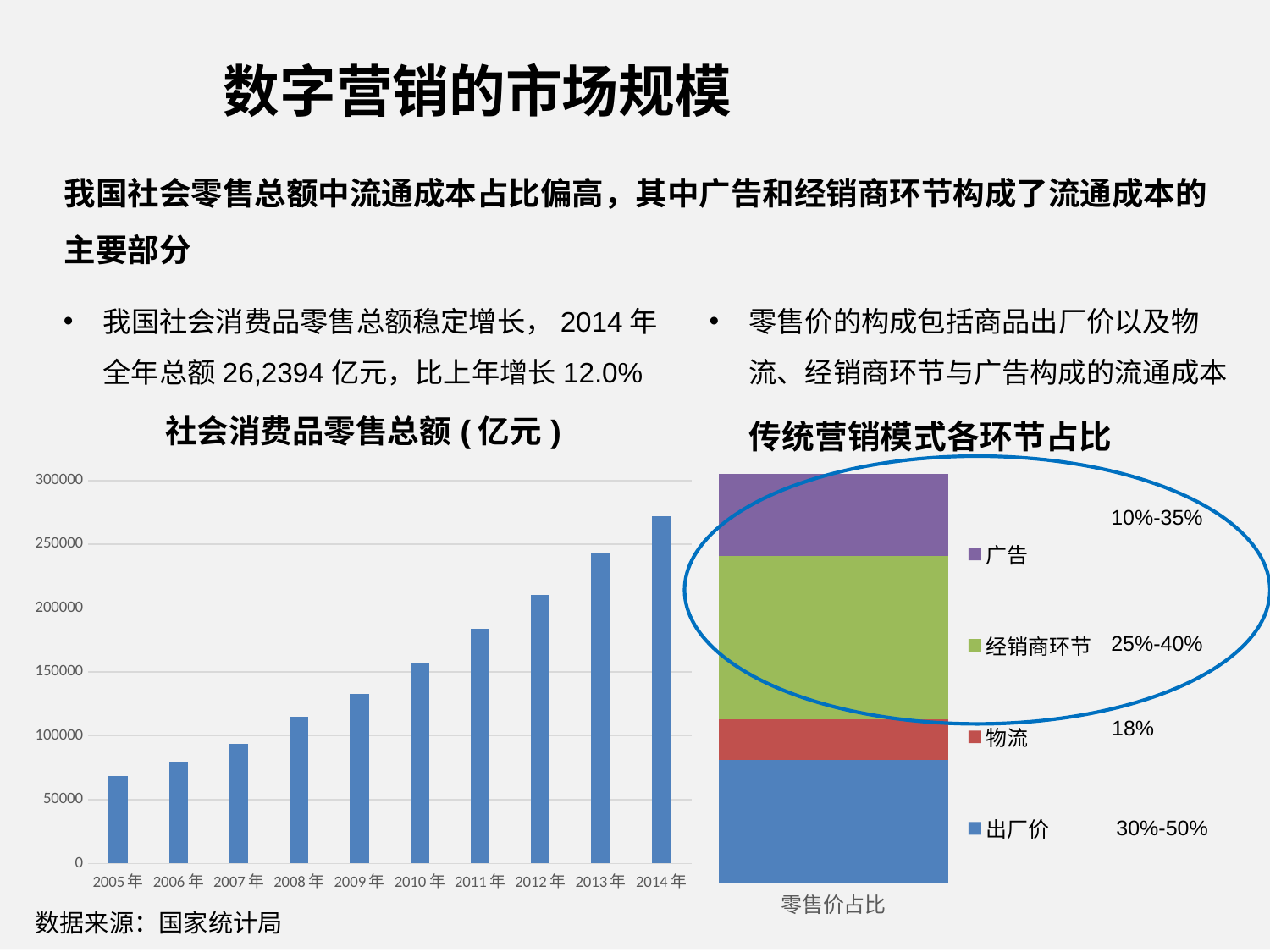

数字营销的市场规模
我国社会零售总额中流通成本占比偏高，其中广告和经销商环节构成了流通成本的主要部分
零售价的构成包括商品出厂价以及物流、经销商环节与广告构成的流通成本
我国社会消费品零售总额稳定增长，2014年全年总额26,2394亿元，比上年增长12.0%

### Chart: 传统营销模式各环节占比

| Category | 出厂价 | 物流 | 经销商环节 | 广告 |
|---|---|---|---|---|
| 零售价占比 | 0.3000000000000002 | 0.1 | 0.4 | 0.2 |
10%-35%
25%-40%
18%
30%-50%

### Chart: 社会消费品零售总额(亿元)

| Category | 社会消费品零售总额(亿元) |
|---|---|
| 2005年 | 68352.6 |
| 2006年 | 79145.2 |
| 2007年 | 93571.6 |
| 2008年 | 114830.1 |
| 2009年 | 132678.39999999988 |
| 2010年 | 156998.39999999988 |
| 2011年 | 183918.6 |
| 2012年 | 210307.0 |
| 2013年 | 242842.8 |
| 2014年 | 271896.1 |
数据来源：国家统计局